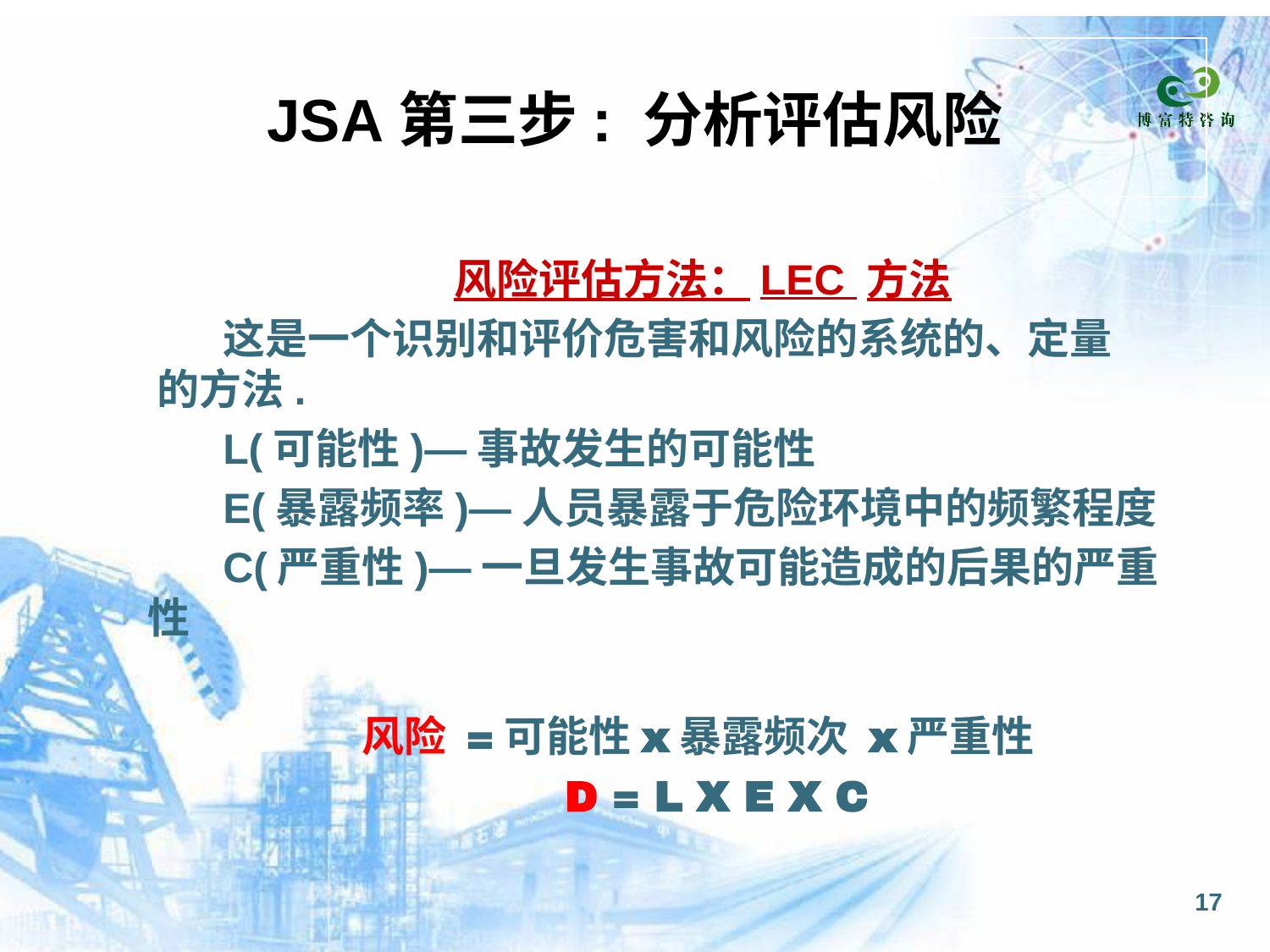

JSA第三步: 分析评估风险
风险评估方法：LEC 方法
这是一个识别和评价危害和风险的系统的、定量         的方法.
L(可能性)—事故发生的可能性
E(暴露频率)—人员暴露于危险环境中的频繁程度
C(严重性)—一旦发生事故可能造成的后果的严重性

风险 =可能性x暴露频次 x严重性
  D = L X E X C

17